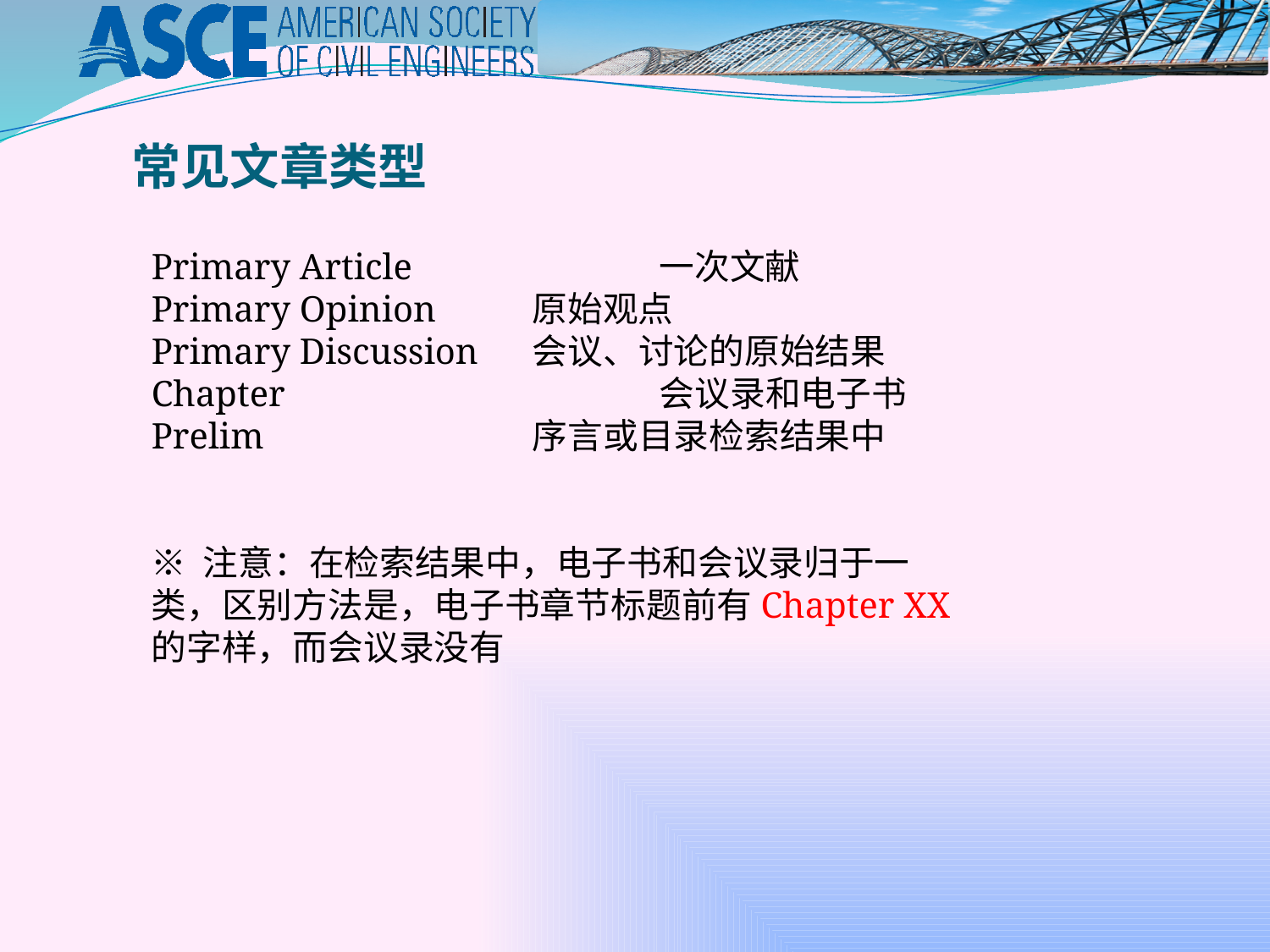

常见文章类型
Primary Article		一次文献
Primary Opinion	原始观点
Primary Discussion	会议、讨论的原始结果
Chapter			会议录和电子书
Prelim			序言或目录检索结果中

※ 注意：在检索结果中，电子书和会议录归于一类，区别方法是，电子书章节标题前有Chapter XX 的字样，而会议录没有